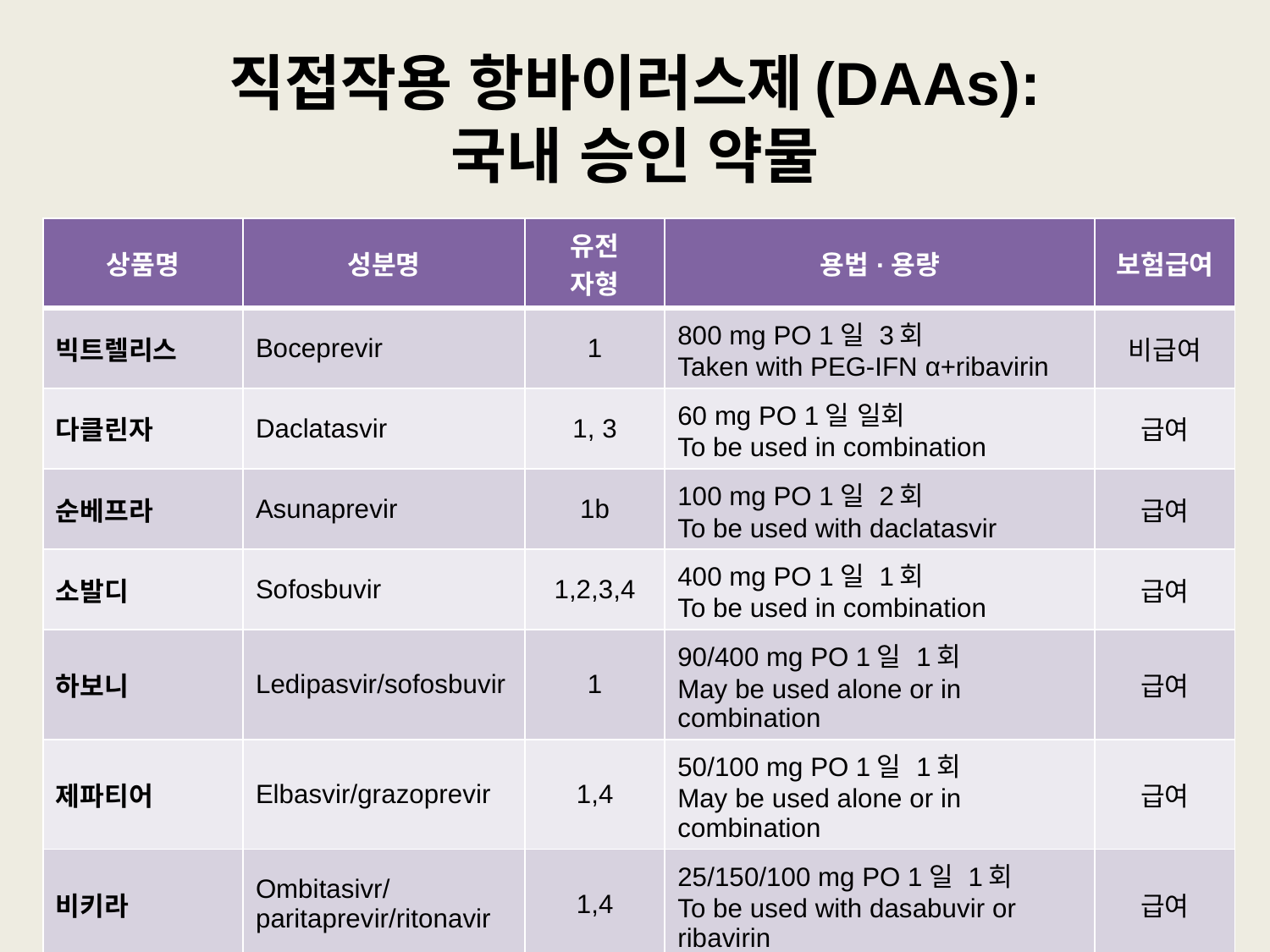

# 직접작용 항바이러스제(DAAs): 국내 승인 약물
| 상품명 | 성분명 | 유전 자형 | 용법·용량 | 보험급여 |
| --- | --- | --- | --- | --- |
| 빅트렐리스 | Boceprevir | 1 | 800 mg PO 1일 3회 Taken with PEG-IFN α+ribavirin | 비급여 |
| 다클린자 | Daclatasvir | 1, 3 | 60 mg PO 1일 일회 To be used in combination | 급여 |
| 순베프라 | Asunaprevir | 1b | 100 mg PO 1일 2회 To be used with daclatasvir | 급여 |
| 소발디 | Sofosbuvir | 1,2,3,4 | 400 mg PO 1일 1회 To be used in combination | 급여 |
| 하보니 | Ledipasvir/sofosbuvir | 1 | 90/400 mg PO 1일 1회 May be used alone or in combination | 급여 |
| 제파티어 | Elbasvir/grazoprevir | 1,4 | 50/100 mg PO 1일 1회 May be used alone or in combination | 급여 |
| 비키라 | Ombitasivr/ paritaprevir/ritonavir | 1,4 | 25/150/100 mg PO 1일 1회 To be used with dasabuvir or ribavirin | 급여 |
| 엑스비라 | Dasabuvir | 1 | 250 mg PO 1일 2회 To be used with ombitasvir/paritaprevir/ritonavir | 급여 |